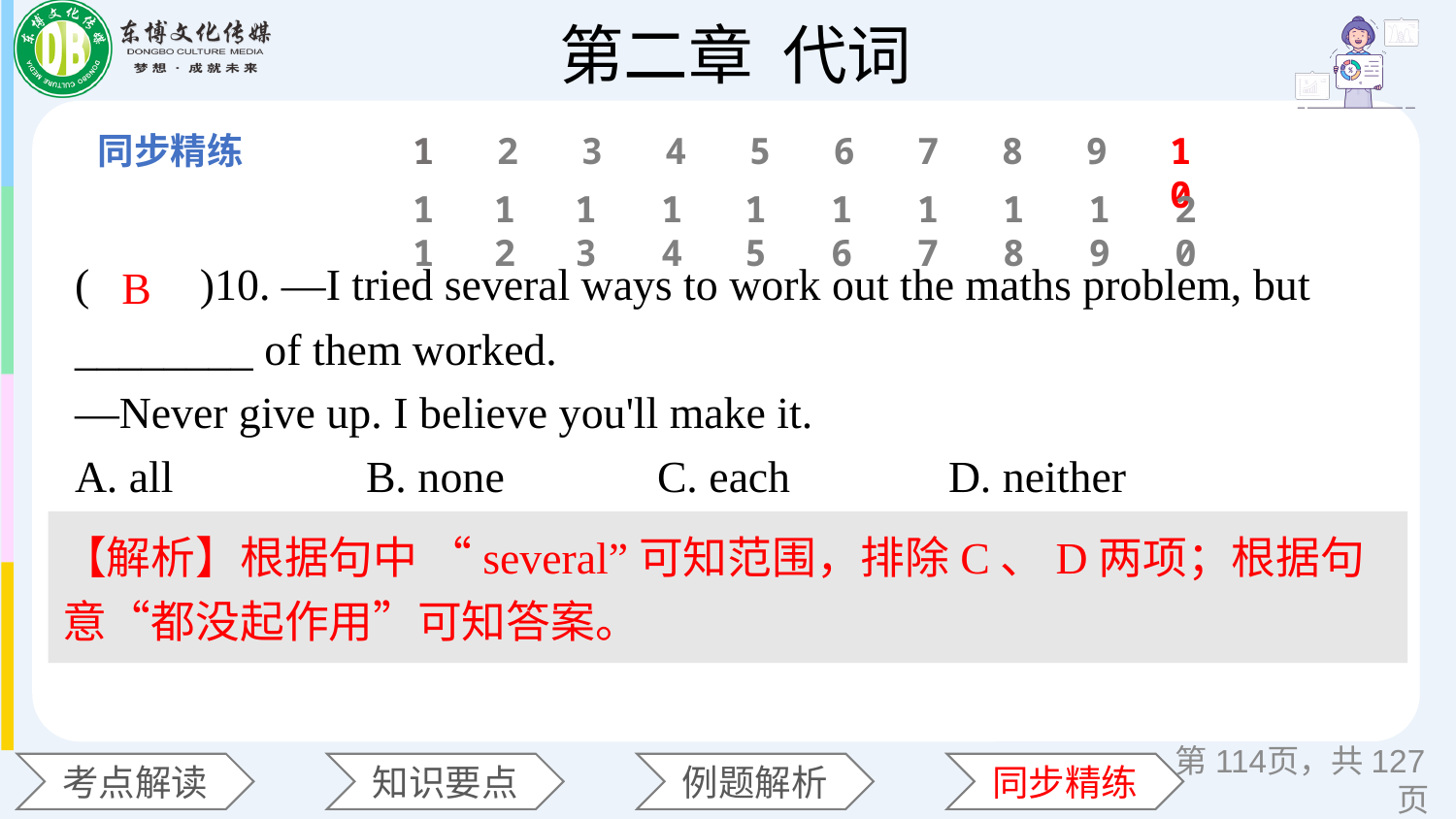

1
2
3
4
5
6
7
8
9
10
11
12
13
14
15
16
17
18
19
20
(　　)10. —I tried several ways to work out the maths problem, but ________ of them worked.
—Never give up. I believe you'll make it.
A. all    		B. none    	C. each    	D. neither
B
【解析】根据句中 “several”可知范围，排除C、D两项；根据句意“都没起作用”可知答案。
第114页，共127页